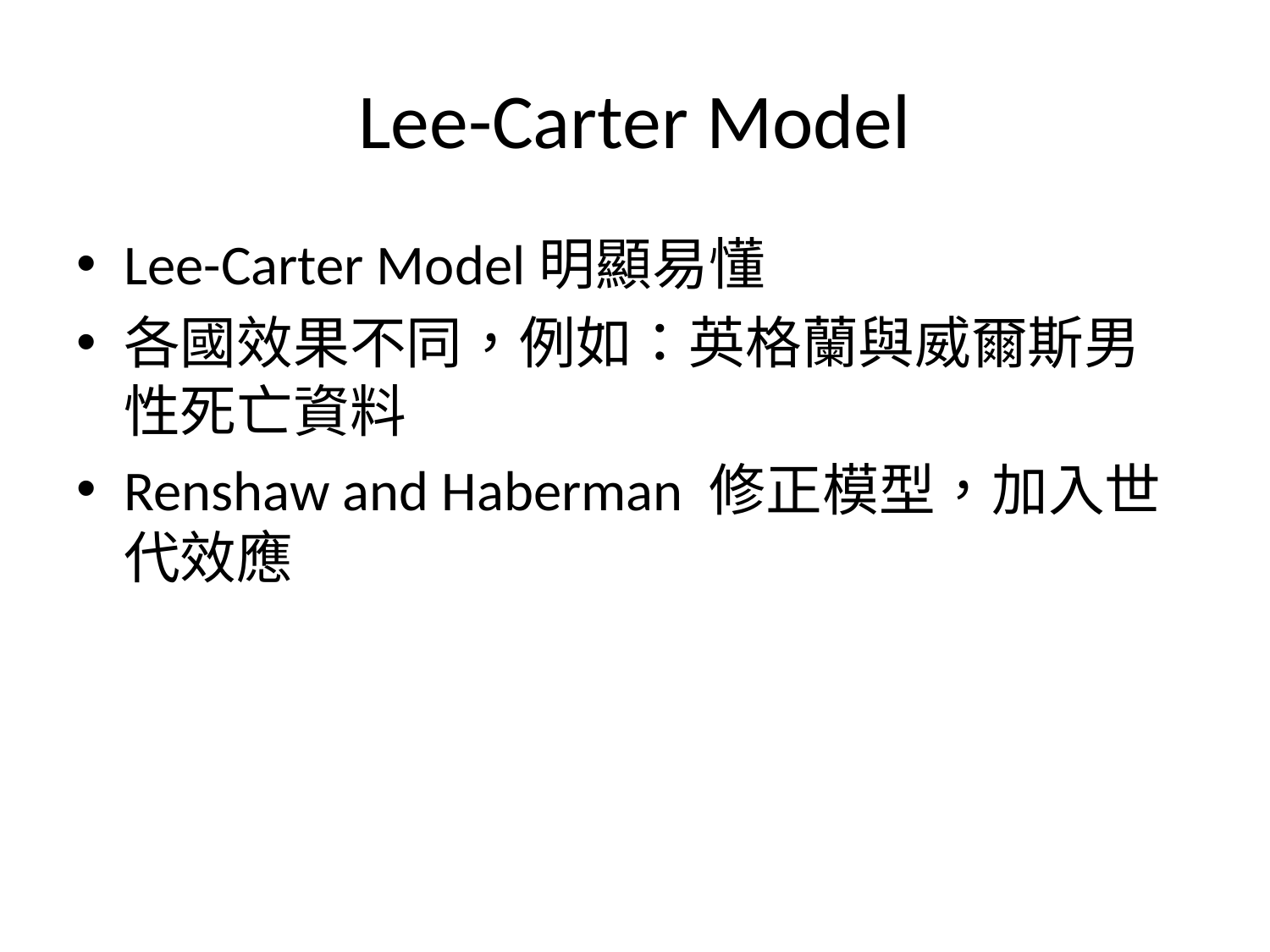

# Lee-Carter Model
Lee-Carter Model明顯易懂
各國效果不同，例如：英格蘭與威爾斯男性死亡資料
Renshaw and Haberman 修正模型，加入世代效應